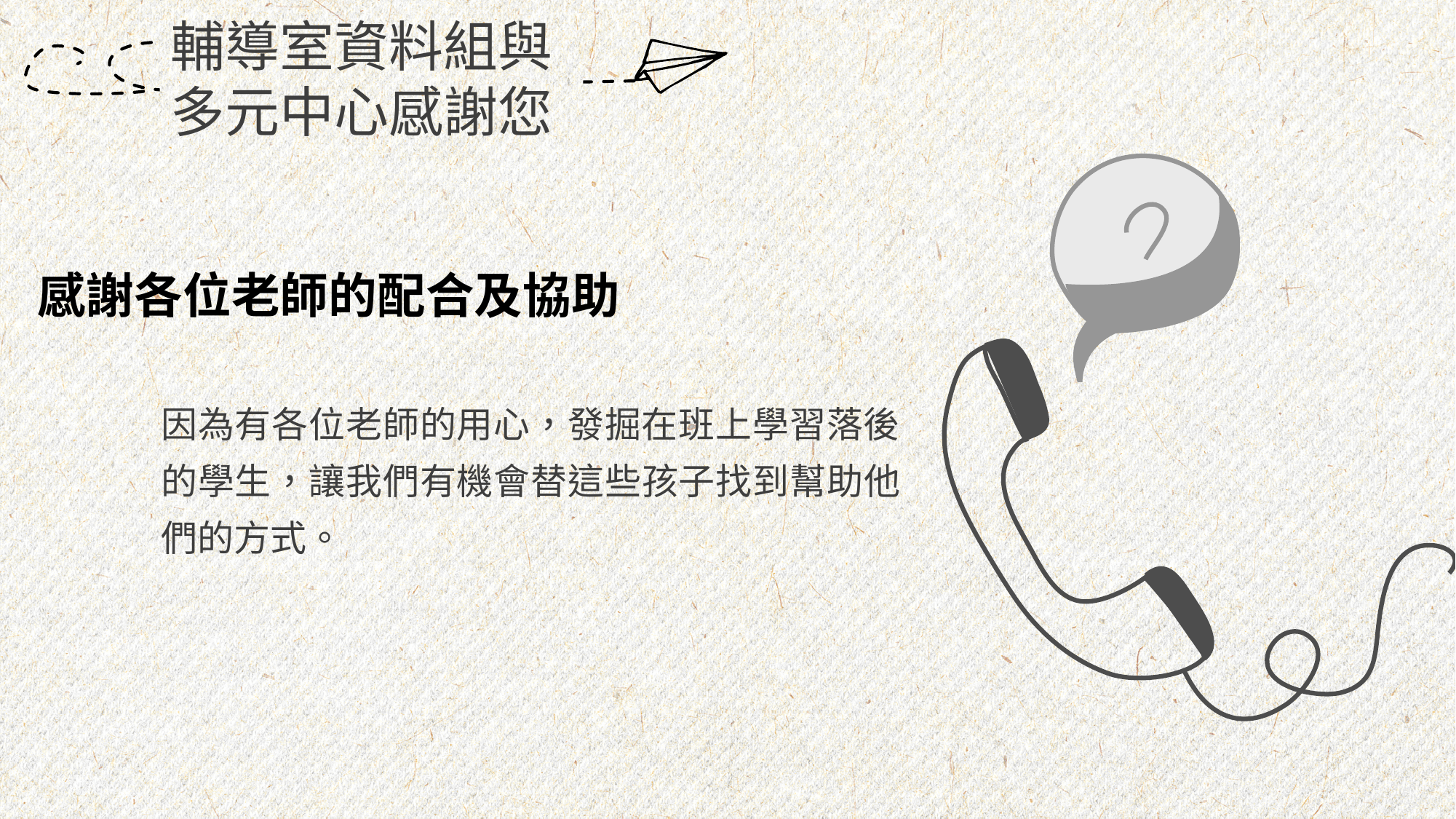

輔導室資料組與多元中心感謝您

感謝各位老師的配合及協助

因為有各位老師的用心，發掘在班上學習落後的學生，讓我們有機會替這些孩子找到幫助他們的方式。